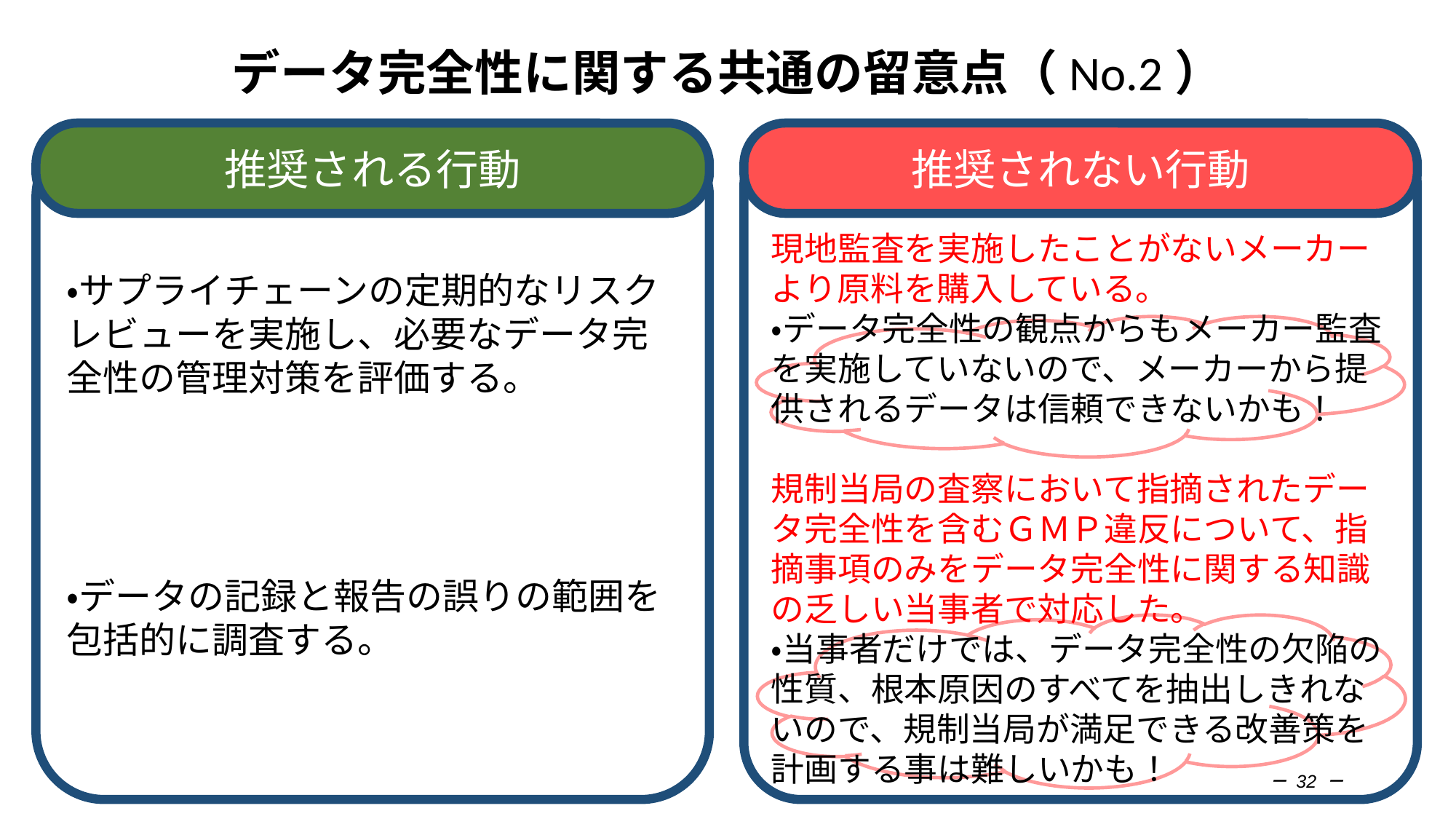

# データ完全性に関する共通の留意点（No.2）
推奨される行動
推奨されない行動

・サプライチェーンの定期的なリスクレビューを実施し、必要なデータ完全性の管理対策を評価する。

・データの記録と報告の誤りの範囲を包括的に調査する。

現地監査を実施したことがないメーカーより原料を購入している。
・データ完全性の観点からもメーカー監査を実施していないので、メーカーから提供されるデータは信頼できないかも！

規制当局の査察において指摘されたデータ完全性を含むＧＭＰ違反について、指摘事項のみをデータ完全性に関する知識の乏しい当事者で対応した。
・当事者だけでは、データ完全性の欠陥の性質、根本原因のすべてを抽出しきれないので、規制当局が満足できる改善策を計画する事は難しいかも！

－ 32 －